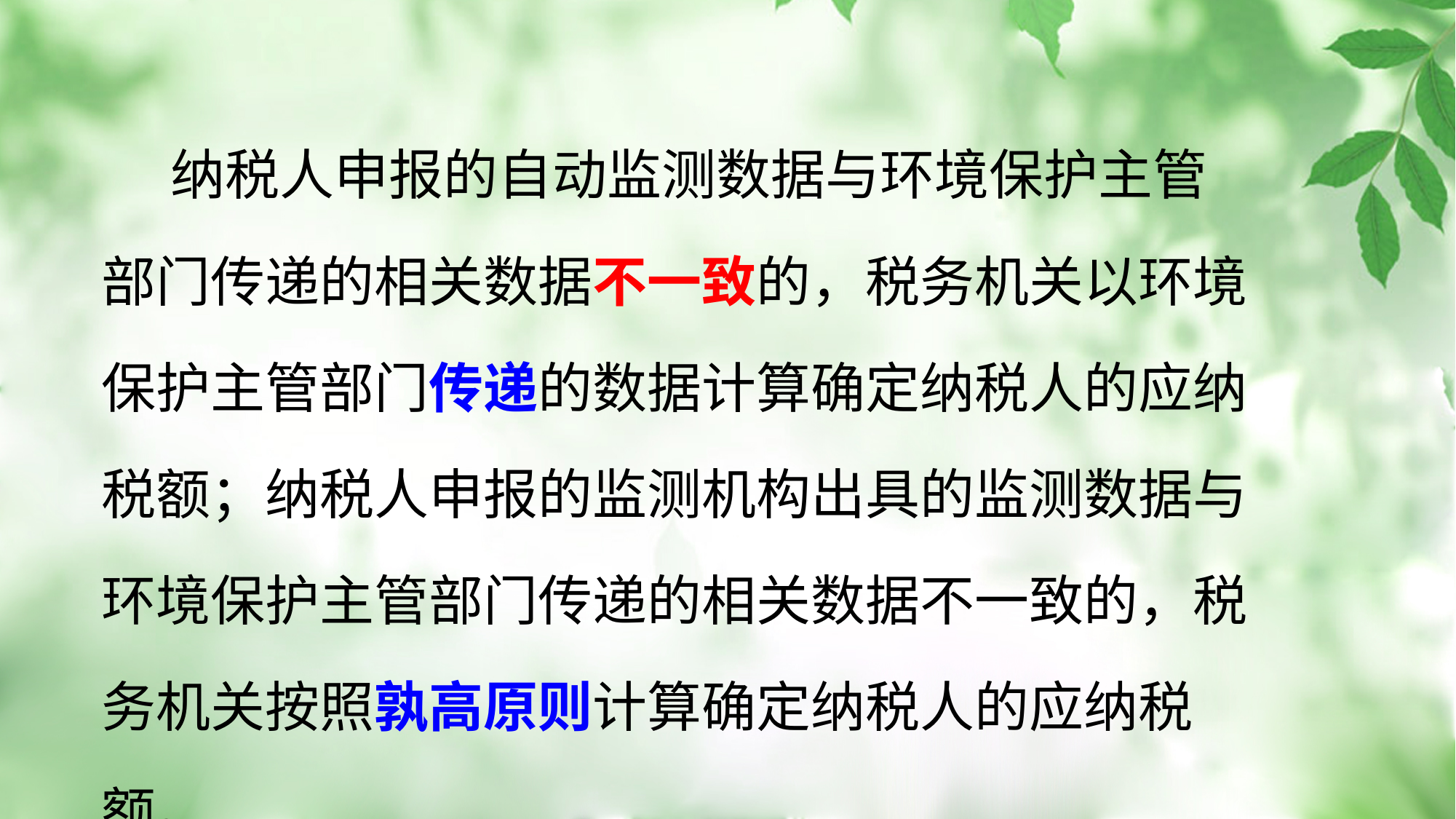

纳税人申报的自动监测数据与环境保护主管部门传递的相关数据不一致的，税务机关以环境保护主管部门传递的数据计算确定纳税人的应纳税额；纳税人申报的监测机构出具的监测数据与环境保护主管部门传递的相关数据不一致的，税务机关按照孰高原则计算确定纳税人的应纳税额。